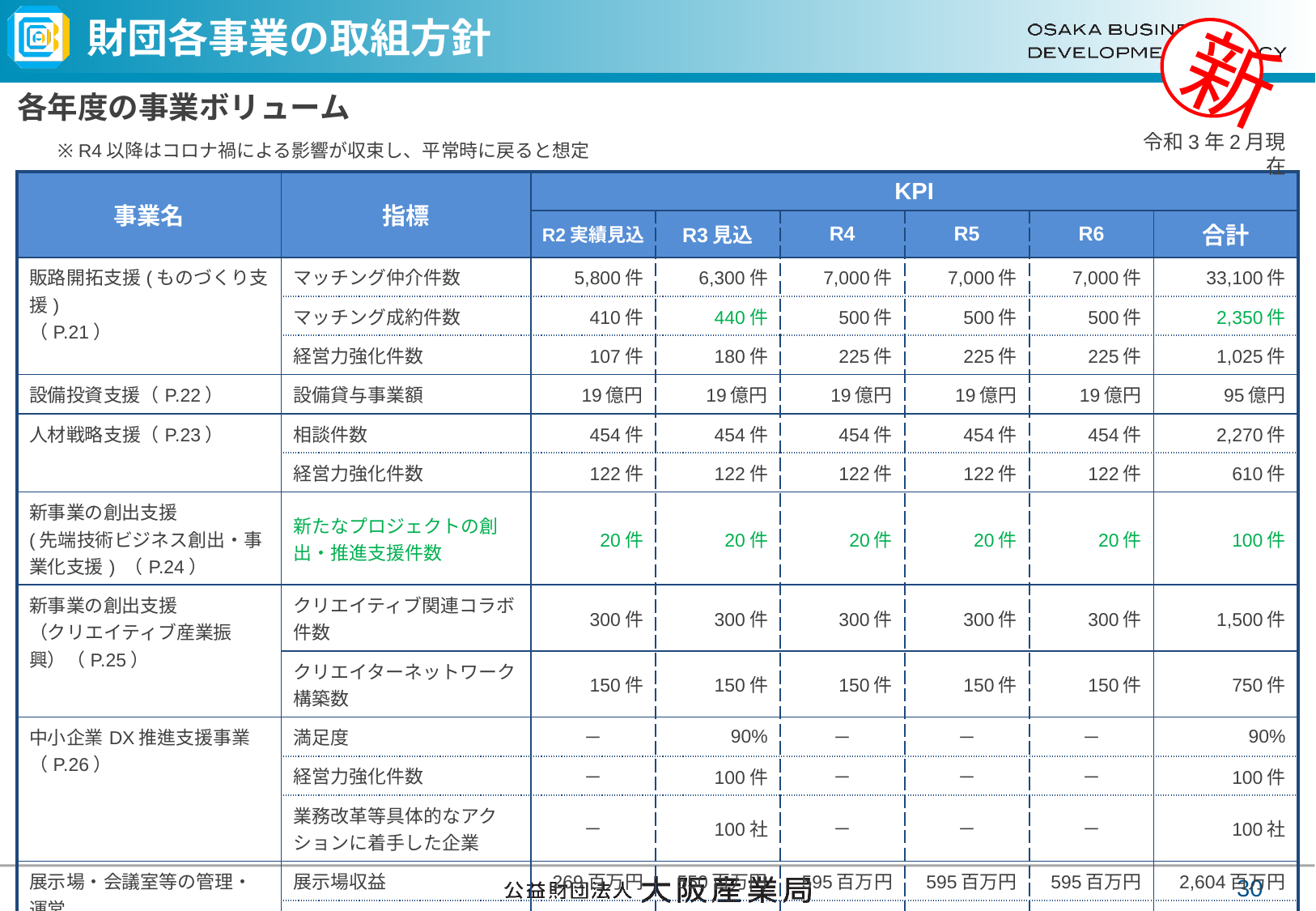

# 財団各事業の取組方針
新
各年度の事業ボリューム
※ R4以降はコロナ禍による影響が収束し、平常時に戻ると想定
令和3年2月現在
| 事業名 | 指標 | KPI |  |  |  |  |  |
| --- | --- | --- | --- | --- | --- | --- | --- |
|  |  | R2実績見込 | R3見込 | R4 | R5 | R6 | 合計 |
| 販路開拓支援(ものづくり支援) （P.21） | マッチング仲介件数 | 5,800件 | 6,300件 | 7,000件 | 7,000件 | 7,000件 | 33,100件 |
|  | マッチング成約件数 | 410件 | 440件 | 500件 | 500件 | 500件 | 2,350件 |
|  | 経営力強化件数 | 107件 | 180件 | 225件 | 225件 | 225件 | 1,025件 |
| 設備投資支援（P.22） | 設備貸与事業額 | 19億円 | 19億円 | 19億円 | 19億円 | 19億円 | 95億円 |
| 人材戦略支援（P.23） | 相談件数 | 454件 | 454件 | 454件 | 454件 | 454件 | 2,270件 |
|  | 経営力強化件数 | 122件 | 122件 | 122件 | 122件 | 122件 | 610件 |
| 新事業の創出支援 (先端技術ビジネス創出・事業化支援) （P.24） | 新たなプロジェクトの創出・推進支援件数 | 20件 | 20件 | 20件 | 20件 | 20件 | 100件 |
| 新事業の創出支援 （クリエイティブ産業振興）（P.25） | クリエイティブ関連コラボ件数 | 300件 | 300件 | 300件 | 300件 | 300件 | 1,500件 |
|  | クリエイターネットワーク構築数 | 150件 | 150件 | 150件 | 150件 | 150件 | 750件 |
| 中小企業DX推進支援事業 （P.26） | 満足度 | － | 90% | － | － | － | 90% |
|  | 経営力強化件数 | － | 100件 | － | － | － | 100件 |
|  | 業務改革等具体的なアクションに着手した企業 | － | 100社 | － | － | － | 100社 |
| 展示場・会議室等の管理・運営 （P.27） | 展示場収益 | 269百万円 | 550百万円 | 595百万円 | 595百万円 | 595百万円 | 2,604百万円 |
|  | 会議室収益 | 27百万円 | 46百万円 | 50百万円 | 50百万円 | 50百万円 | 223百万円 |
|  | 利用者満足度 | 90% | 90% | 90% | 90% | 90% | 90% |
30